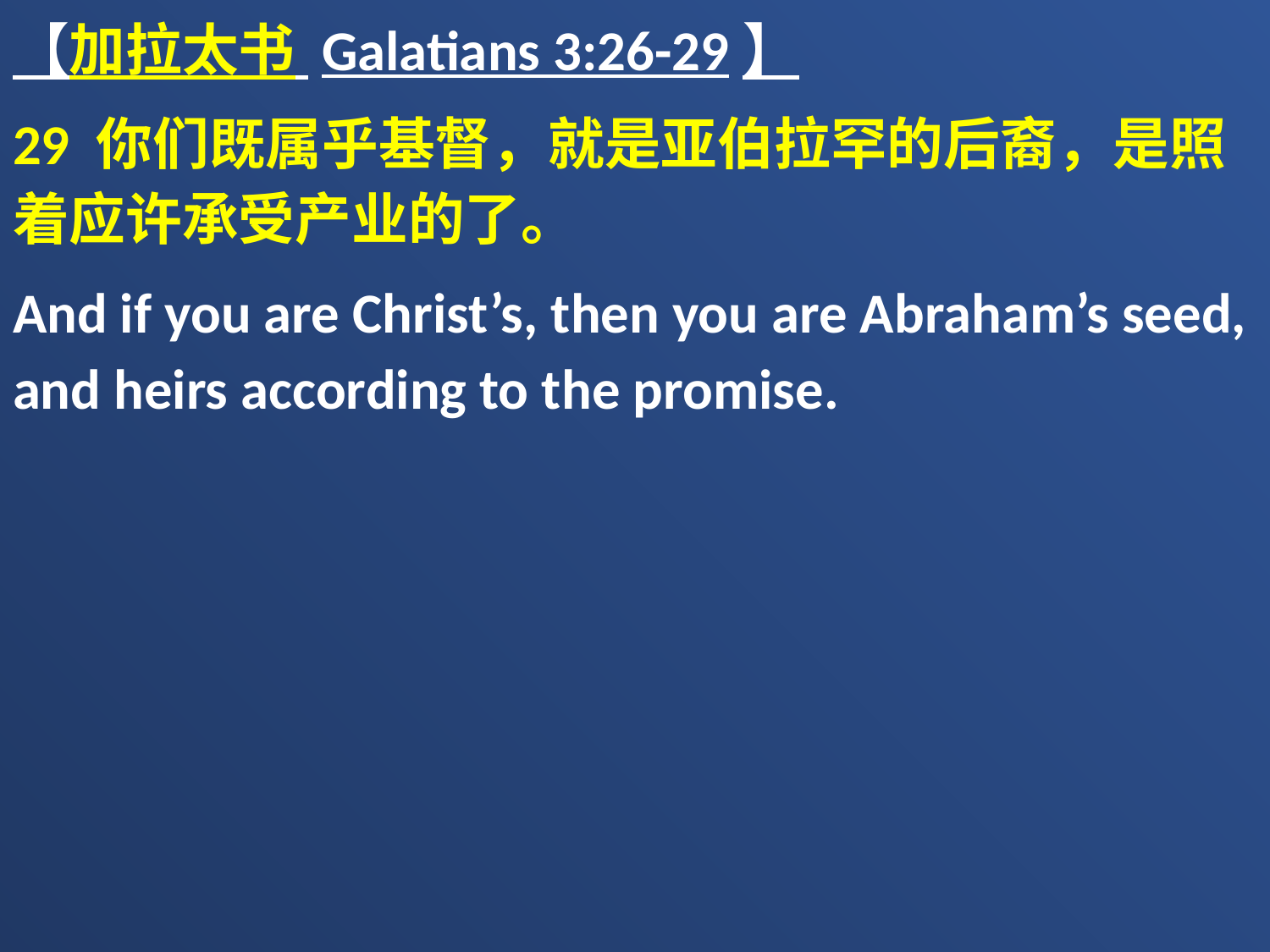

【加拉太书 Galatians 3:26-29】
29 你们既属乎基督，就是亚伯拉罕的后裔，是照着应许承受产业的了。
And if you are Christ’s, then you are Abraham’s seed, and heirs according to the promise.